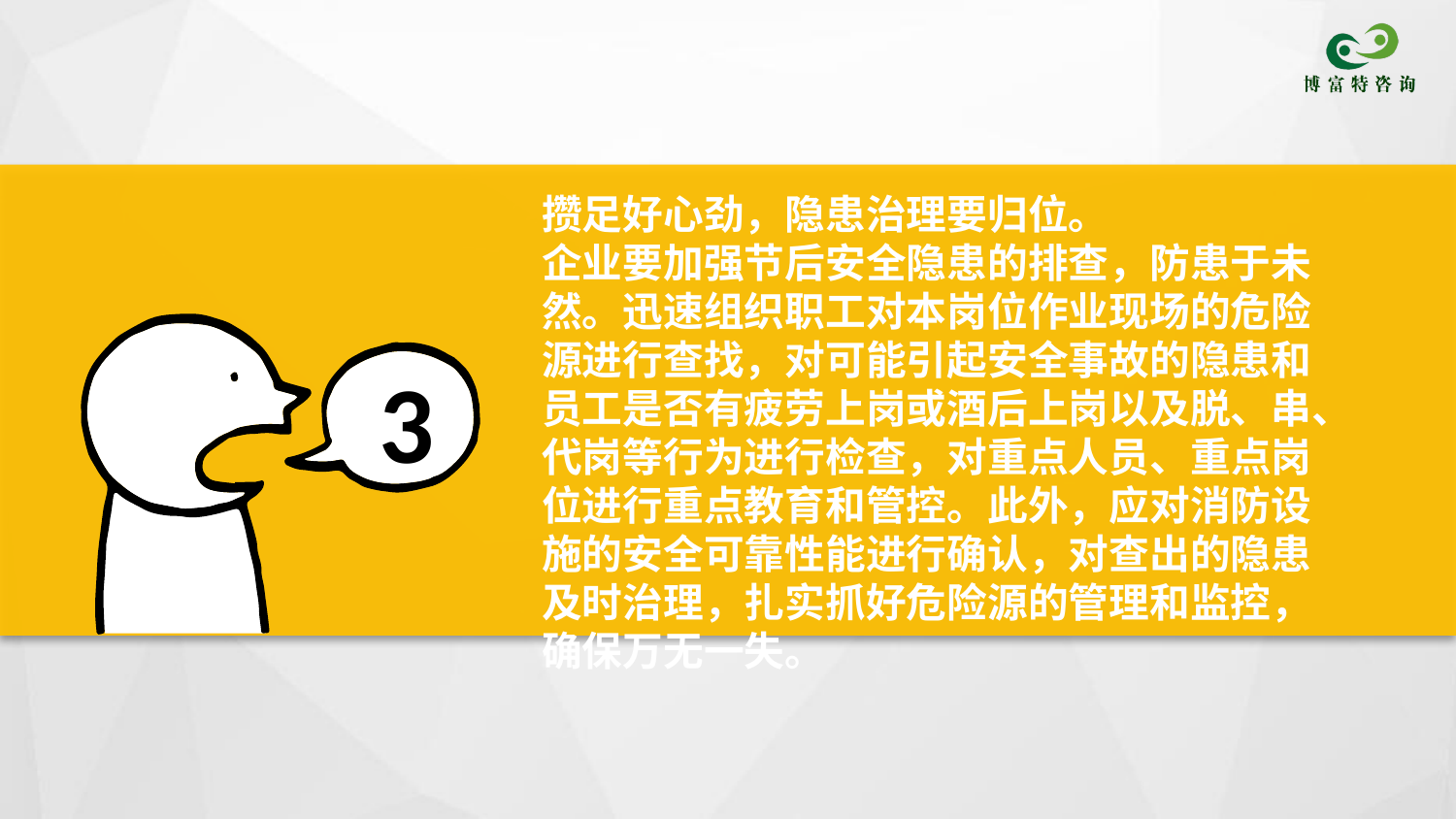

攒足好心劲，隐患治理要归位。
企业要加强节后安全隐患的排查，防患于未然。迅速组织职工对本岗位作业现场的危险源进行查找，对可能引起安全事故的隐患和员工是否有疲劳上岗或酒后上岗以及脱、串、代岗等行为进行检查，对重点人员、重点岗位进行重点教育和管控。此外，应对消防设施的安全可靠性能进行确认，对查出的隐患及时治理，扎实抓好危险源的管理和监控，确保万无一失。

3